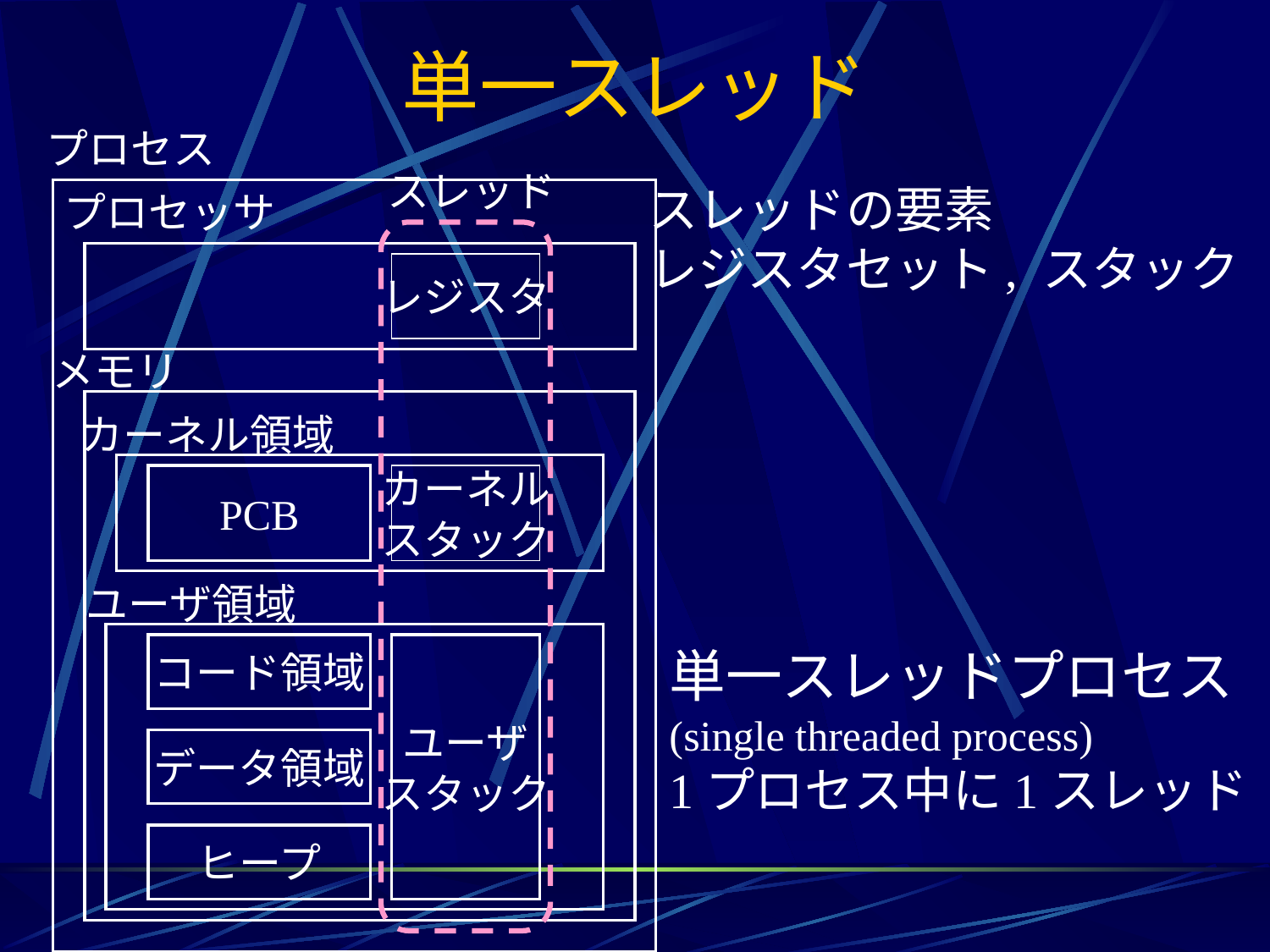

# 単一スレッド
プロセス
スレッド

スレッドの要素
レジスタセット, スタック

プロセッサ

レジスタ
メモリ

カーネル領域

PCB
カーネル
スタック
ユーザ
スタック
ユーザ領域

コード領域
単一スレッドプロセス
(single threaded process)
1プロセス中に1スレッド
データ領域
ヒープ